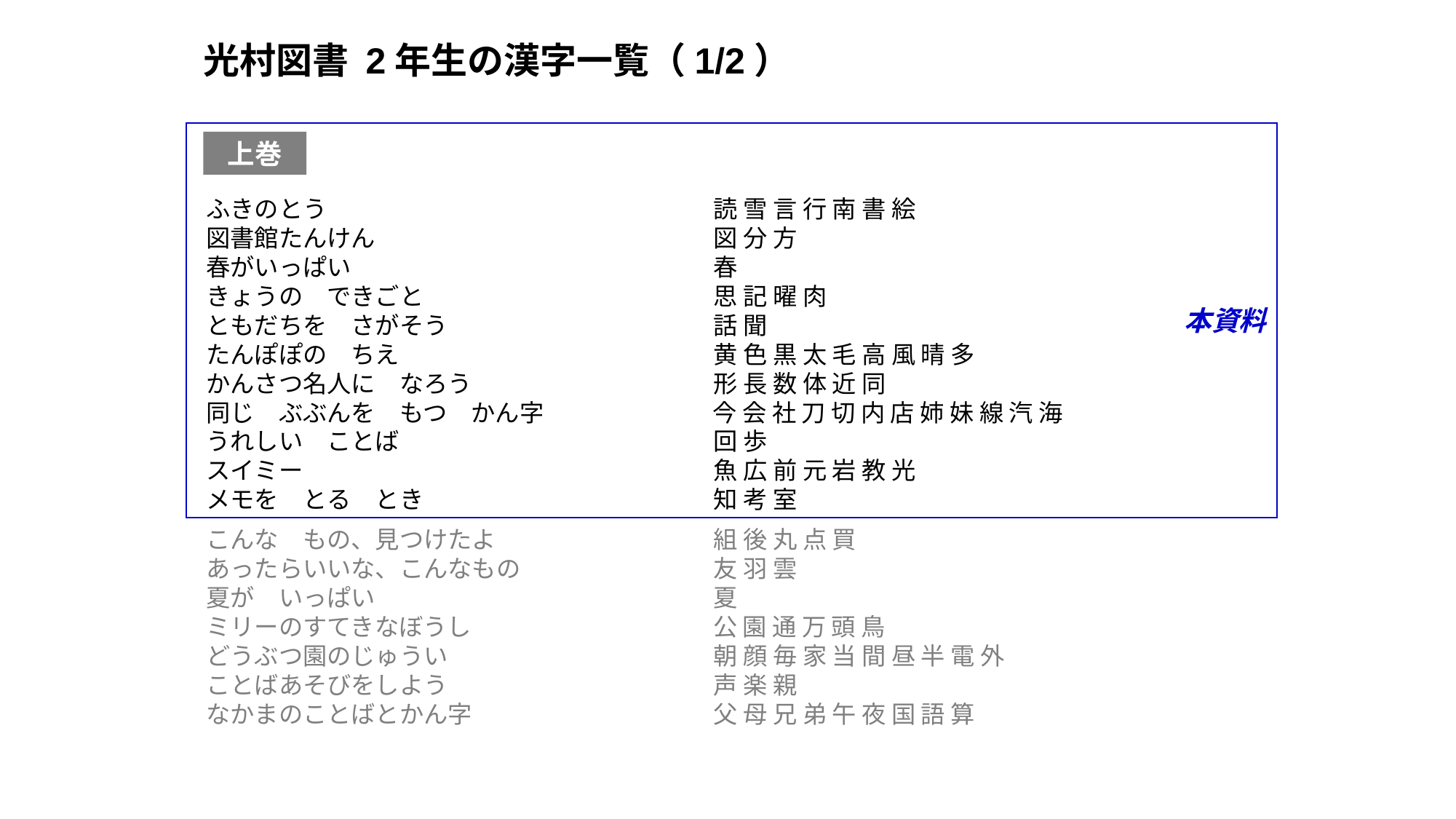

光村図書 2年生の漢字一覧（1/2）
本資料
上巻
ふきのとう　　　　　　　　　　　　　　　　読 雪 言 行 南 書 絵
図書館たんけん　　　　　　　　　　　　　　図 分 方
春がいっぱい　　　　　　　　　　　　　　　春
きょうの　できごと　　　　　　　　　　　　思 記 曜 肉
ともだちを　さがそう　　　　　　　　　　　話 聞
たんぽぽの　ちえ　　　　　　　　　　　　　黄 色 黒 太 毛 高 風 晴 多
かんさつ名人に　なろう　　　　　　　　　　形 長 数 体 近 同
同じ　ぶぶんを　もつ　かん字　　　　　　　今 会 社 刀 切 内 店 姉 妹 線 汽 海
うれしい　ことば　　　　　　　　　　　　　回 歩
スイミー　　　　　　　　　　　　　　　　　魚 広 前 元 岩 教 光
メモを　とる　とき　　　　　　　　　　　　知 考 室

こんな　もの、見つけたよ　　　　　　　　　組 後 丸 点 買
あったらいいな、こんなもの　　　　　　　　友 羽 雲
夏が　いっぱい　　　　　　　　　　　　　　夏
ミリーのすてきなぼうし　　　　　　　　　　公 園 通 万 頭 鳥
どうぶつ園のじゅうい　　　　　　　　　　　朝 顔 毎 家 当 間 昼 半 電 外
ことばあそびをしよう　　　　　　　　　　　声 楽 親
なかまのことばとかん字　　　　　　　　　　父 母 兄 弟 午 夜 国 語 算